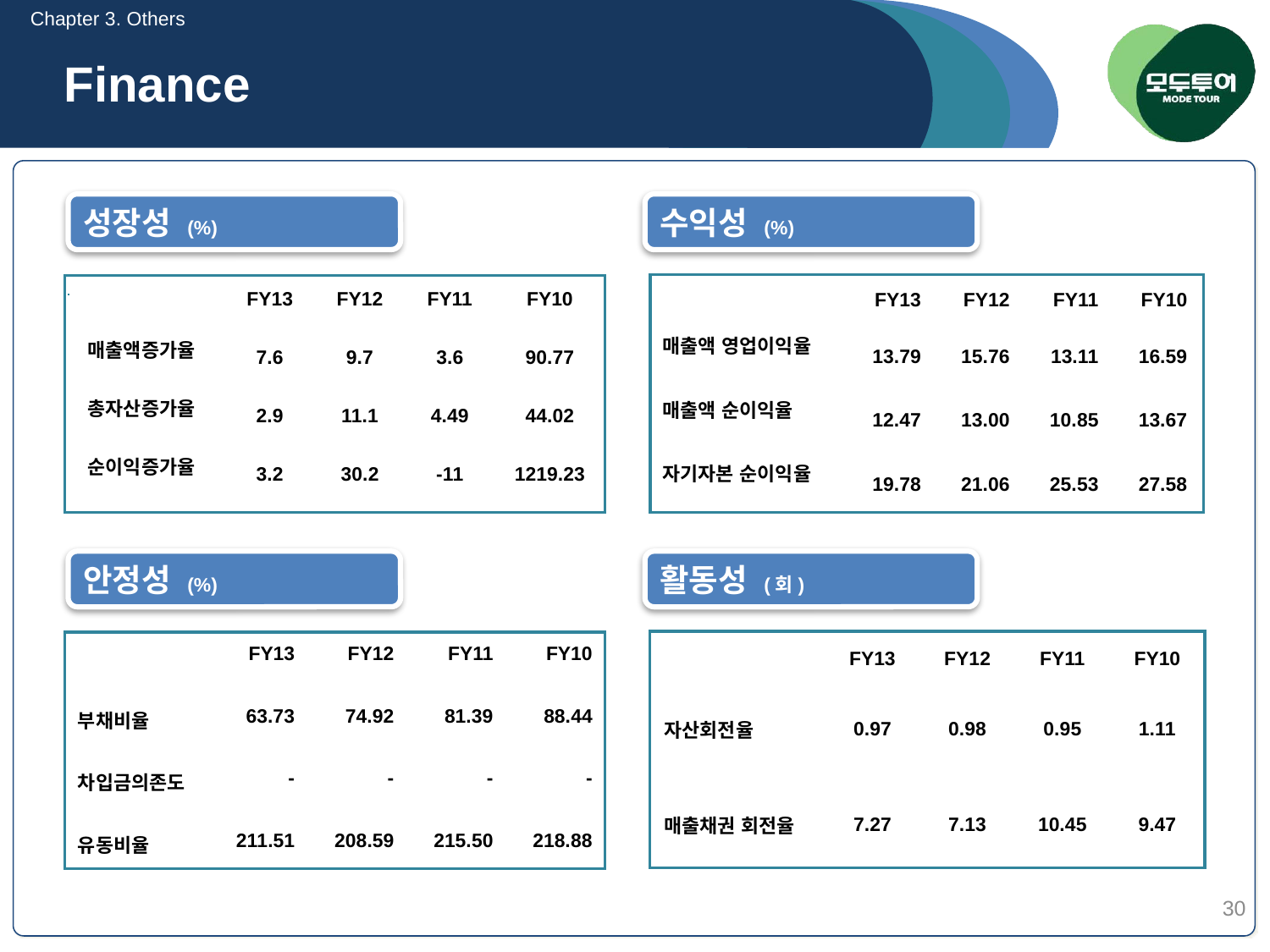

Chapter 3. Others
Finance
성장성 (%)
수익성 (%)
|  | FY13 | FY12 | FY11 | FY10 |
| --- | --- | --- | --- | --- |
| 매출액증가율 | 7.6 | 9.7 | 3.6 | 90.77 |
| 총자산증가율 | 2.9 | 11.1 | 4.49 | 44.02 |
| 순이익증가율 | 3.2 | 30.2 | -11 | 1219.23 |

|  | FY13 | FY12 | FY11 | FY10 |
| --- | --- | --- | --- | --- |
| 매출액 영업이익율 | 13.79 | 15.76 | 13.11 | 16.59 |
| 매출액 순이익율 | 12.47 | 13.00 | 10.85 | 13.67 |
| 자기자본 순이익율 | 19.78 | 21.06 | 25.53 | 27.58 |

안정성 (%)
활동성 (회)

|  | FY13 | FY12 | FY11 | FY10 |
| --- | --- | --- | --- | --- |
| 자산회전율 | 0.97 | 0.98 | 0.95 | 1.11 |
| 매출채권 회전율 | 7.27 | 7.13 | 10.45 | 9.47 |
|  | FY13 | FY12 | FY11 | FY10 |
| --- | --- | --- | --- | --- |
| 부채비율 | 63.73 | 74.92 | 81.39 | 88.44 |
| 차입금의존도 | - | - | - | - |
| 유동비율 | 211.51 | 208.59 | 215.50 | 218.88 |
30